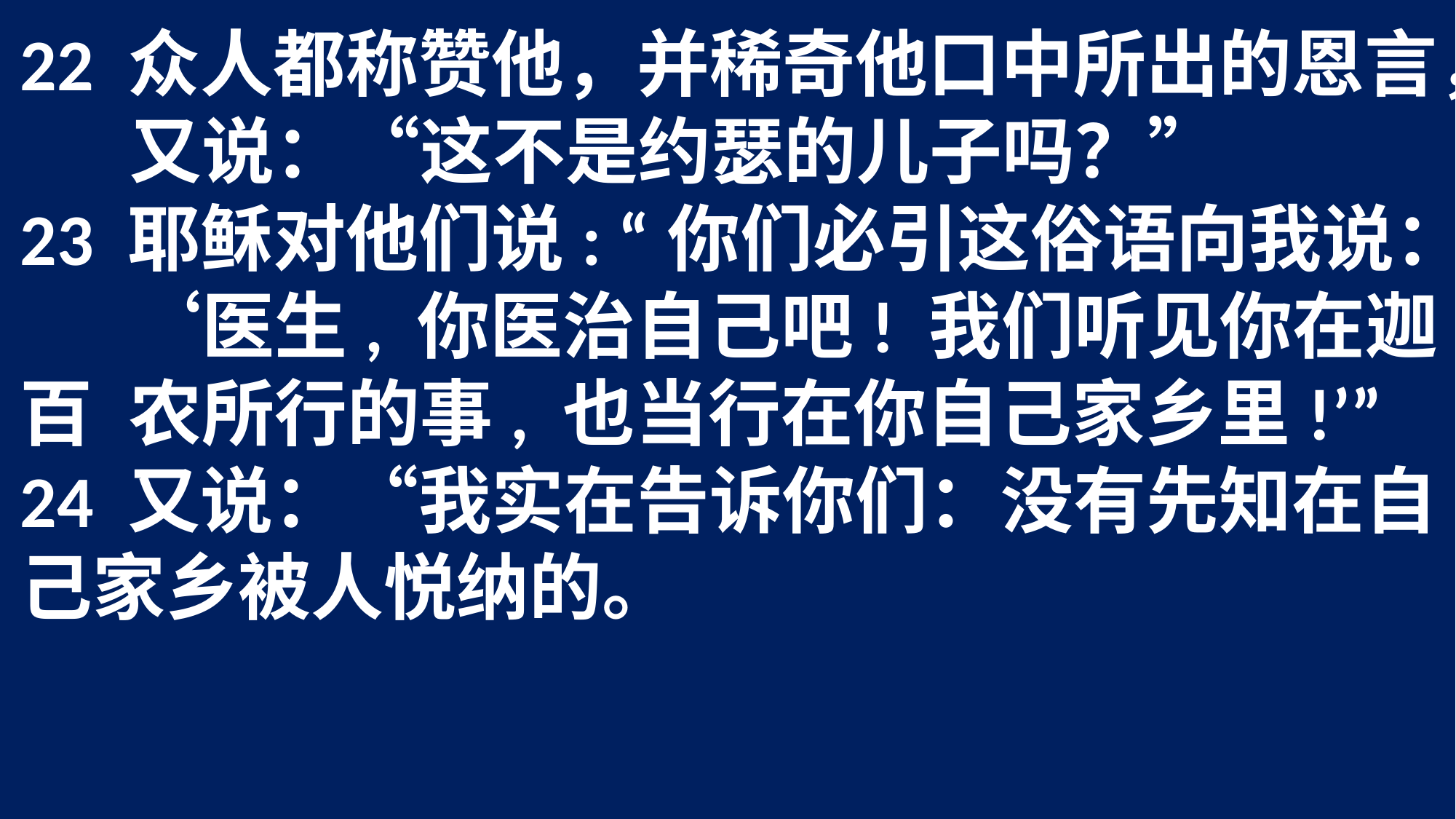

22 众人都称赞他，并稀奇他口中所出的恩言，	又说：“这不是约瑟的儿子吗？”
23 耶稣对他们说: “你们必引这俗语向我说：	‘医生, 你医治自己吧! 我们听见你在迦百	农所行的事, 也当行在你自己家乡里!’”
24 又说：“我实在告诉你们：没有先知在自	己家乡被人悦纳的。